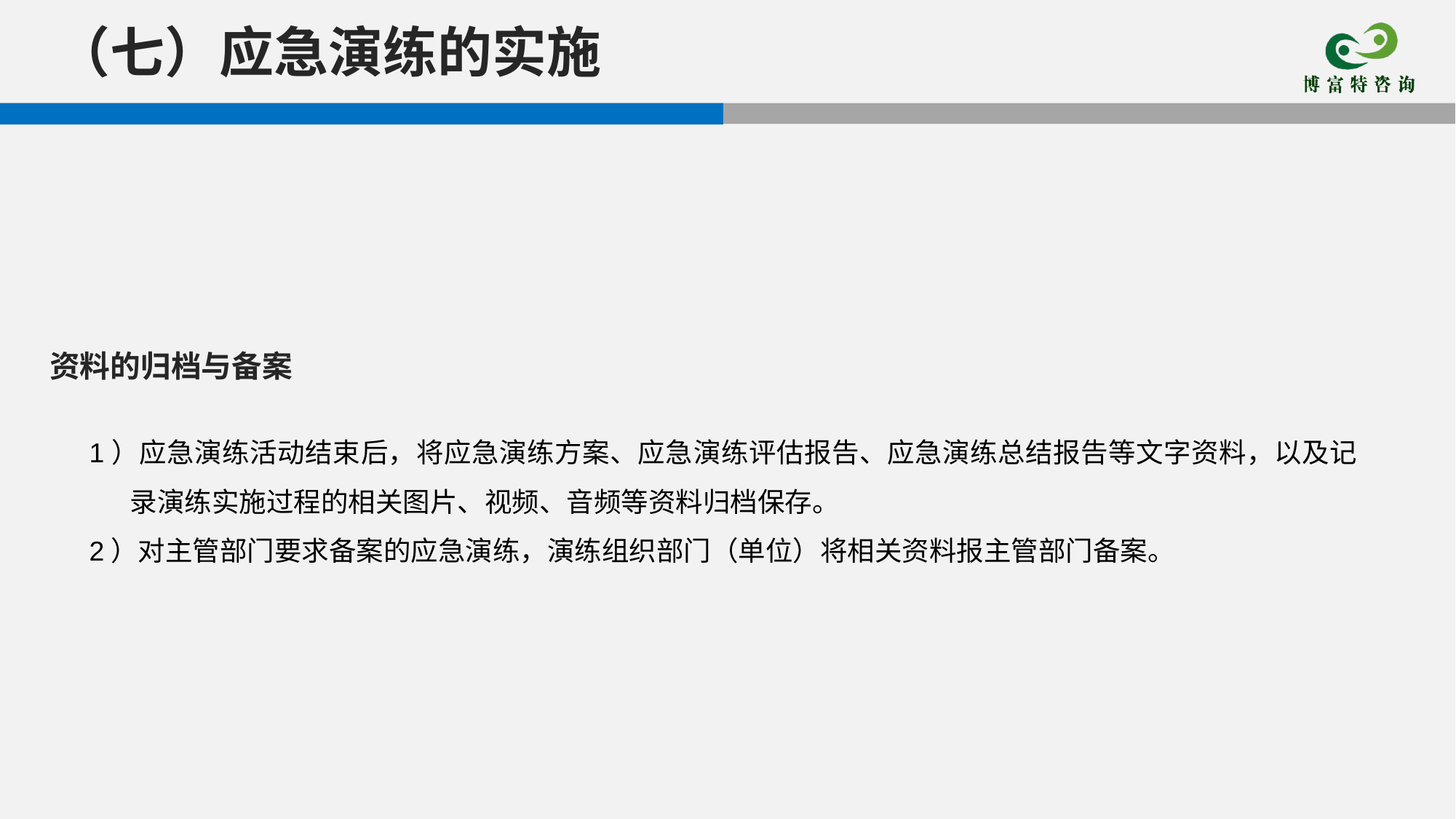

（七）应急演练的实施

资料的归档与备案
1）应急演练活动结束后，将应急演练方案、应急演练评估报告、应急演练总结报告等文字资料，以及记录演练实施过程的相关图片、视频、音频等资料归档保存。
2）对主管部门要求备案的应急演练，演练组织部门（单位）将相关资料报主管部门备案。